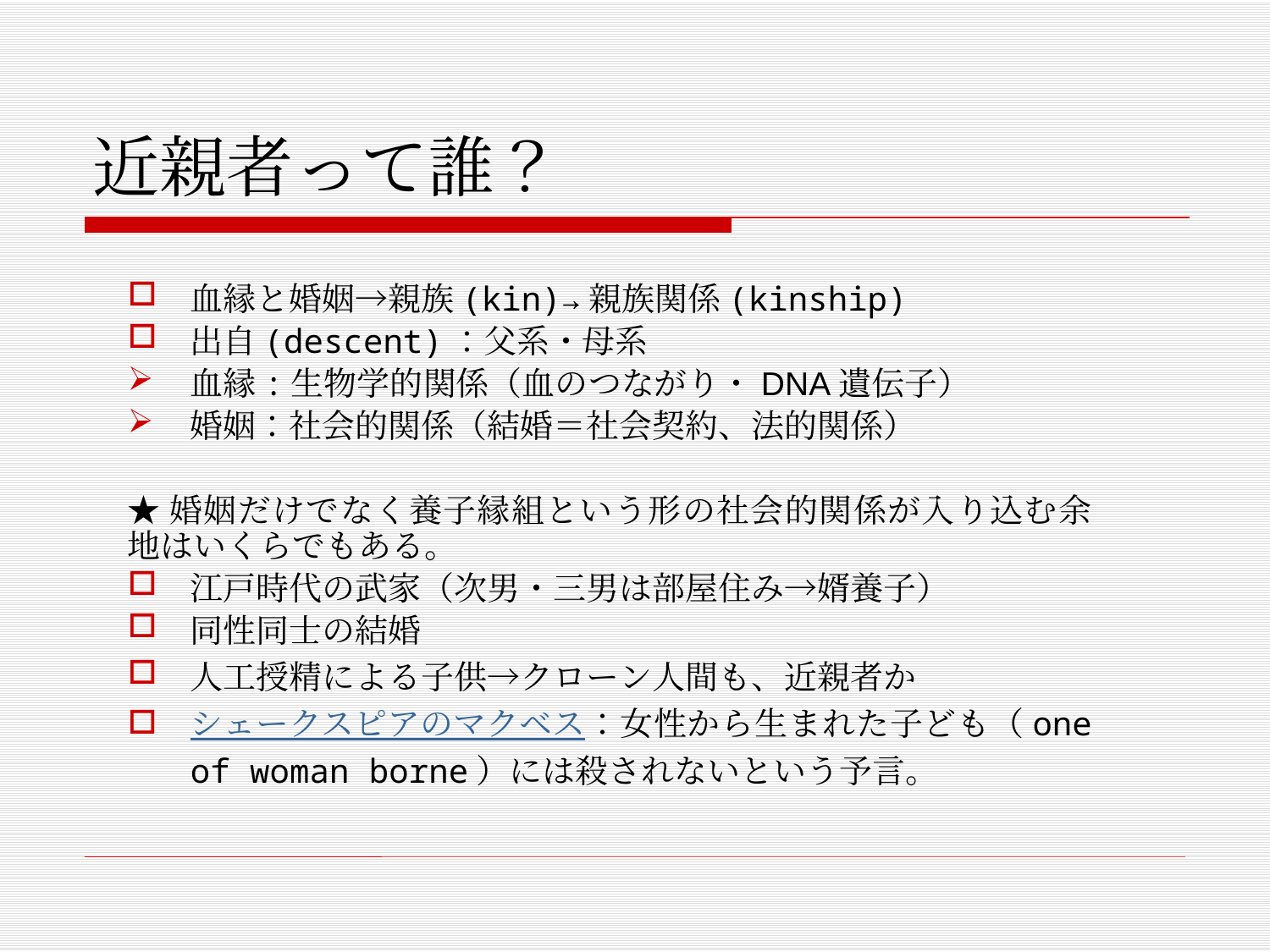

# 近親者って誰？
血縁と婚姻→親族(kin)→親族関係(kinship)
出自(descent)：父系・母系
血縁:生物学的関係（血のつながり・DNA遺伝子）
婚姻：社会的関係（結婚＝社会契約、法的関係）

★婚姻だけでなく養子縁組という形の社会的関係が入り込む余地はいくらでもある。
江戸時代の武家（次男・三男は部屋住み→婿養子）
同性同士の結婚
人工授精による子供→クローン人間も、近親者か
シェークスピアのマクベス：女性から生まれた子ども（one of woman borne）には殺されないという予言。